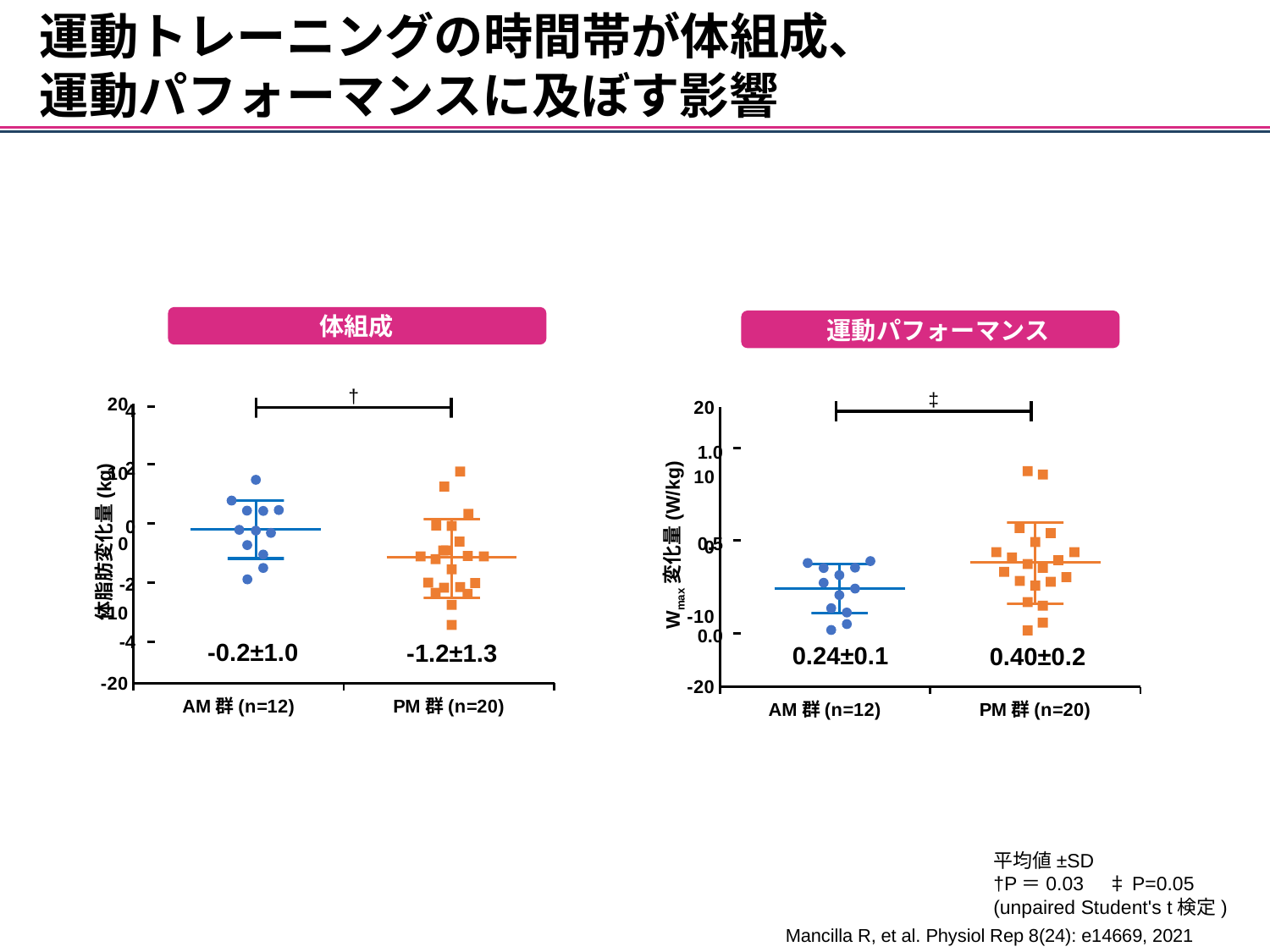

運動トレーニングの時間帯が体組成、
運動パフォーマンスに及ぼす影響
体組成

運動パフォーマンス

†
‡

### Chart

| Category | 系列 1 |
|---|---|
| AM群(n=12) | None |
| PM群(n=20) | None |
4

2

0

-2

-4

### Chart

| Category | 系列 1 |
|---|---|
| AM群(n=12) | None |
| PM群(n=20) | None |
1.0

0.5

0.0

体脂肪変化量(kg)

Wmax変化量(W/kg)

-0.2±1.0
-1.2±1.3
0.24±0.1
0.40±0.2
平均値±SD
†P＝0.03　‡P=0.05
(unpaired Student's t検定)
Mancilla R, et al. Physiol Rep 8(24): e14669, 2021